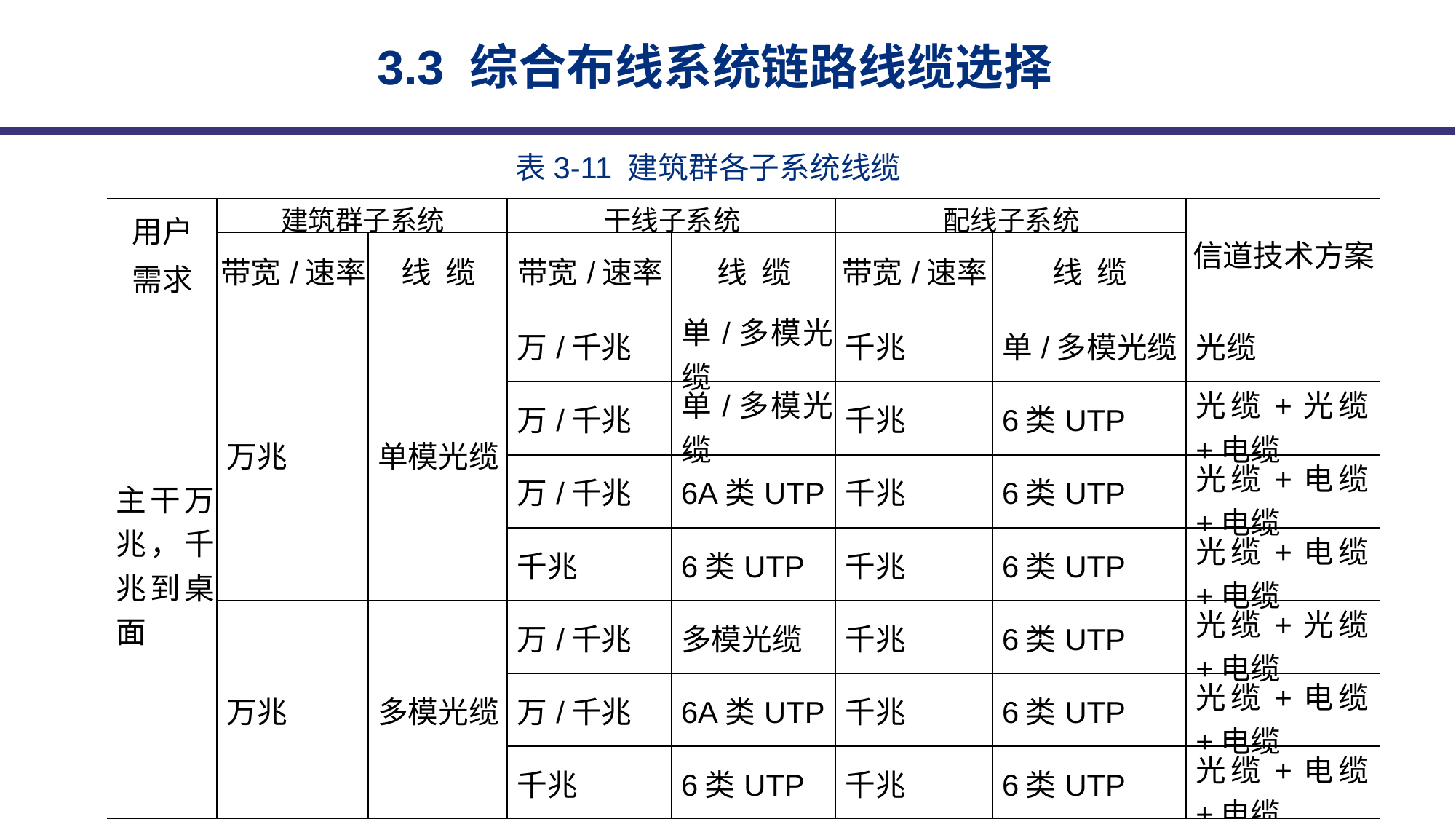

3.3 综合布线系统链路线缆选择
表3-11 建筑群各子系统线缆
| 用户 需求 | 建筑群子系统 |  | 干线子系统 |  | 配线子系统 |  | 信道技术方案 |
| --- | --- | --- | --- | --- | --- | --- | --- |
|  | 带宽/速率 | 线 缆 | 带宽/速率 | 线 缆 | 带宽/速率 | 线 缆 |  |
| 主干万兆，千兆到桌面 | 万兆 | 单模光缆 | 万/千兆 | 单/多模光缆 | 千兆 | 单/多模光缆 | 光缆 |
|  |  |  | 万/千兆 | 单/多模光缆 | 千兆 | 6类UTP | 光缆+光缆+电缆 |
|  |  |  | 万/千兆 | 6A类UTP | 千兆 | 6类UTP | 光缆+电缆+电缆 |
|  |  |  | 千兆 | 6类UTP | 千兆 | 6类UTP | 光缆+电缆+电缆 |
|  | 万兆 | 多模光缆 | 万/千兆 | 多模光缆 | 千兆 | 6类UTP | 光缆+光缆+电缆 |
|  |  |  | 万/千兆 | 6A类UTP | 千兆 | 6类UTP | 光缆+电缆+电缆 |
|  |  |  | 千兆 | 6类UTP | 千兆 | 6类UTP | 光缆+电缆+电缆 |